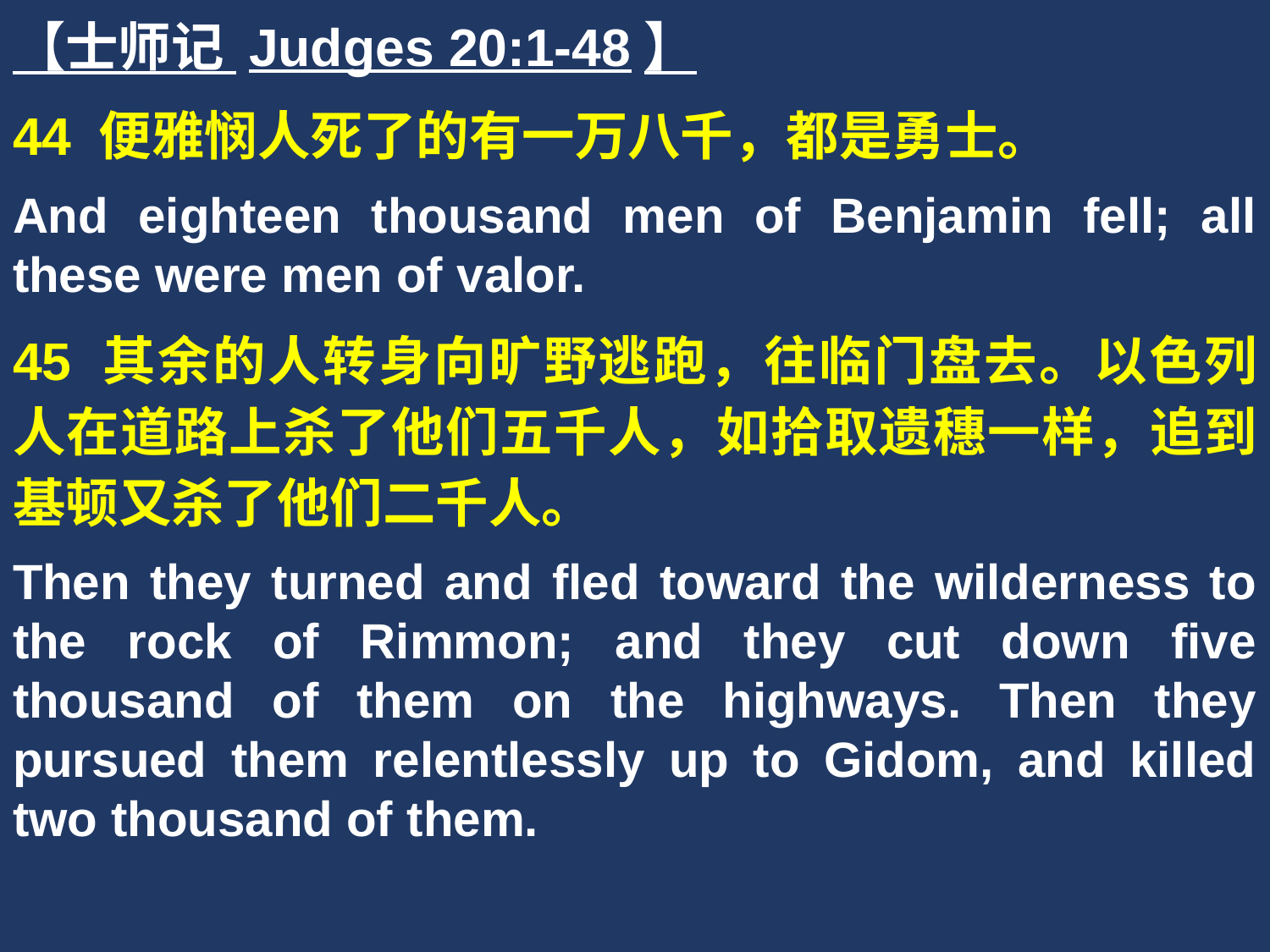

【士师记 Judges 20:1-48】
44 便雅悯人死了的有一万八千，都是勇士。
And eighteen thousand men of Benjamin fell; all these were men of valor.
45 其余的人转身向旷野逃跑，往临门盘去。以色列人在道路上杀了他们五千人，如拾取遗穗一样，追到基顿又杀了他们二千人。
Then they turned and fled toward the wilderness to the rock of Rimmon; and they cut down five thousand of them on the highways. Then they pursued them relentlessly up to Gidom, and killed two thousand of them.